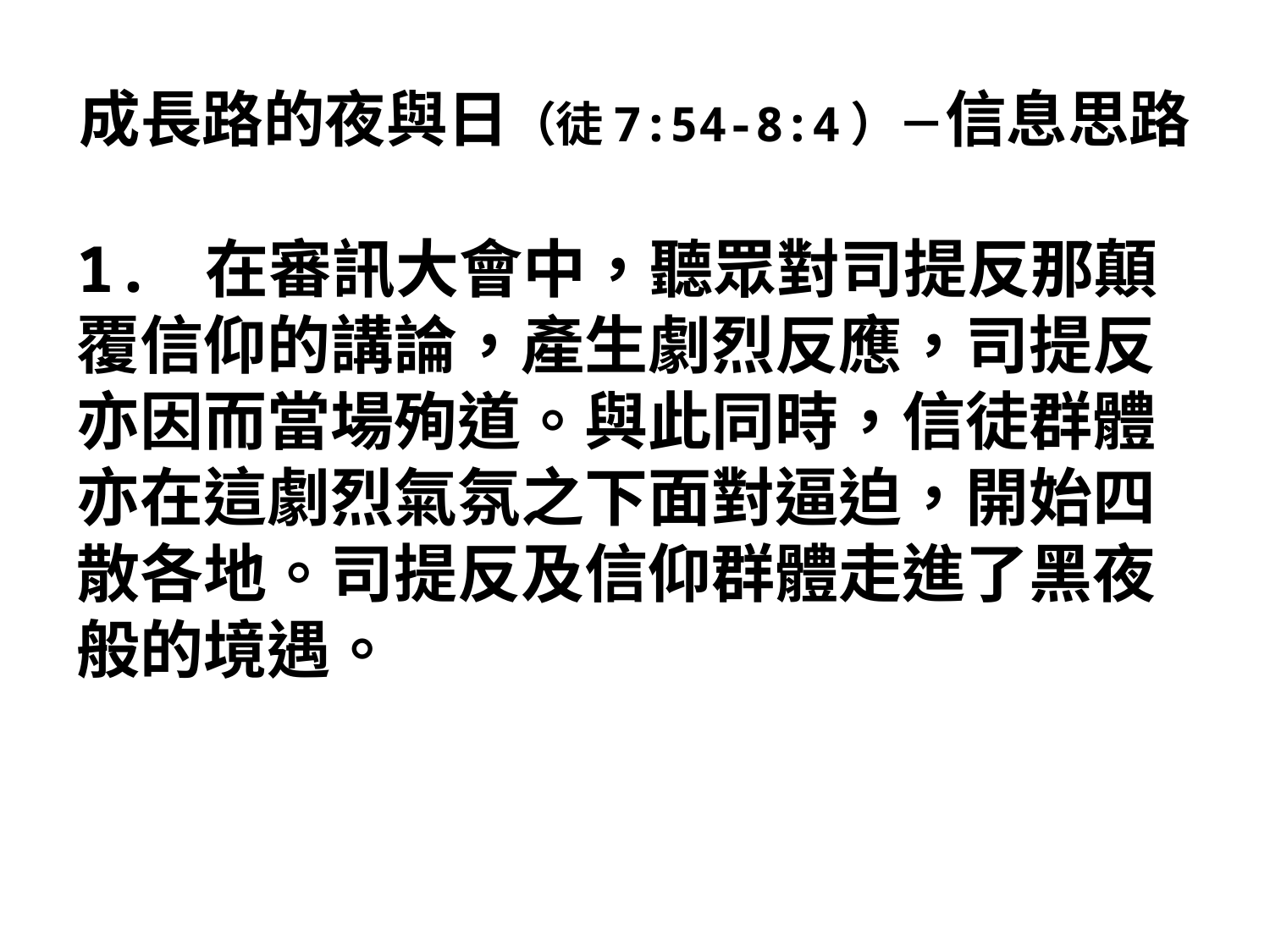

# 成長路的夜與日（徒7:54-8:4）－信息思路
1. 在審訊大會中，聽眾對司提反那顛覆信仰的講論，產生劇烈反應，司提反亦因而當場殉道。與此同時，信徒群體亦在這劇烈氣氛之下面對逼迫，開始四散各地。司提反及信仰群體走進了黑夜般的境遇。